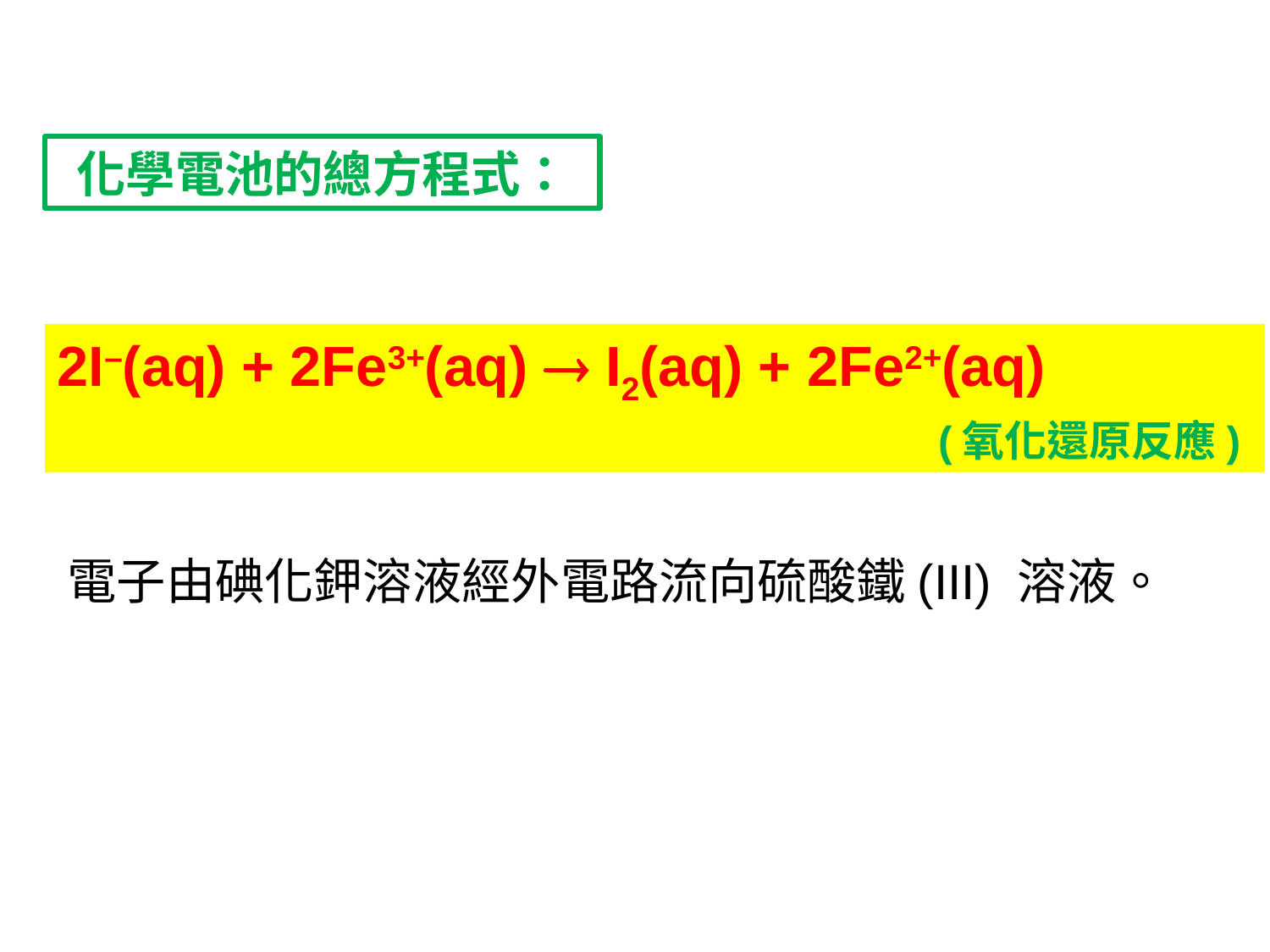

化學電池的總方程式：
2I–(aq) + 2Fe3+(aq) → I2(aq) + 2Fe2+(aq)
 (氧化還原反應)
電子由碘化鉀溶液經外電路流向硫酸鐵(III) 溶液。